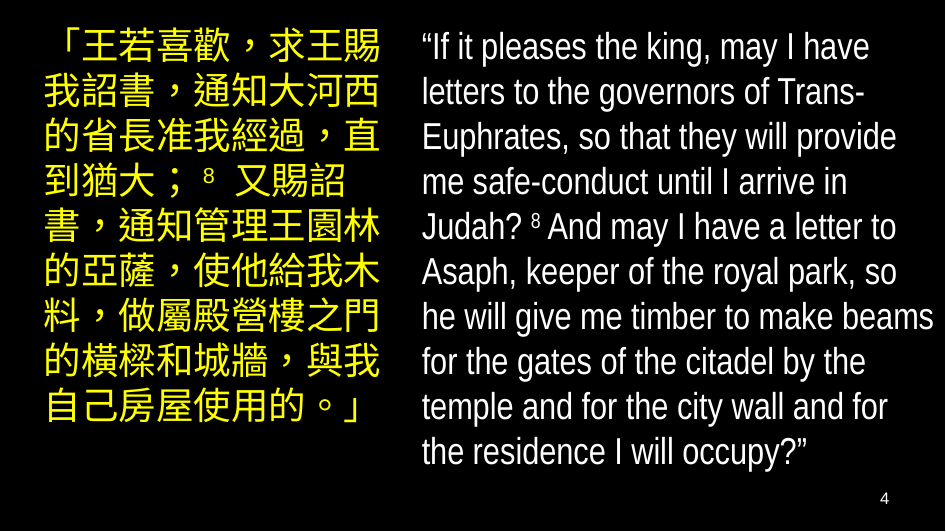

「王若喜歡，求王賜我詔書，通知大河西的省長准我經過，直到猶大；8 又賜詔書，通知管理王園林的亞薩，使他給我木料，做屬殿營樓之門的橫樑和城牆，與我自己房屋使用的。」
“If it pleases the king, may I have letters to the governors of Trans-Euphrates, so that they will provide me safe-conduct until I arrive in Judah? 8 And may I have a letter to Asaph, keeper of the royal park, so he will give me timber to make beams for the gates of the citadel by the temple and for the city wall and for the residence I will occupy?”
4